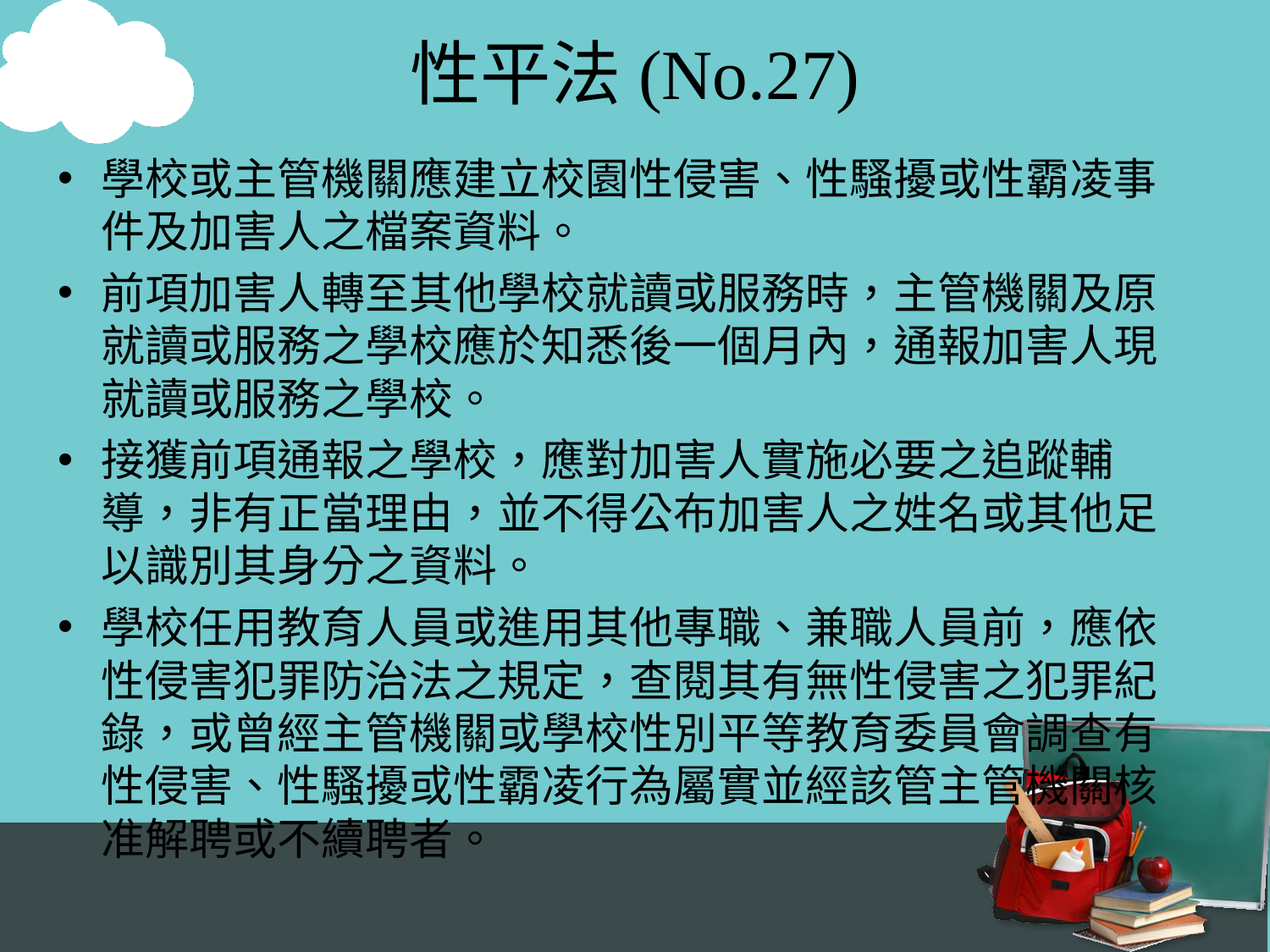

# 性平法(No.27)
學校或主管機關應建立校園性侵害、性騷擾或性霸凌事件及加害人之檔案資料。
前項加害人轉至其他學校就讀或服務時，主管機關及原就讀或服務之學校應於知悉後一個月內，通報加害人現就讀或服務之學校。
接獲前項通報之學校，應對加害人實施必要之追蹤輔導，非有正當理由，並不得公布加害人之姓名或其他足以識別其身分之資料。
學校任用教育人員或進用其他專職、兼職人員前，應依性侵害犯罪防治法之規定，查閱其有無性侵害之犯罪紀錄，或曾經主管機關或學校性別平等教育委員會調查有性侵害、性騷擾或性霸凌行為屬實並經該管主管機關核准解聘或不續聘者。